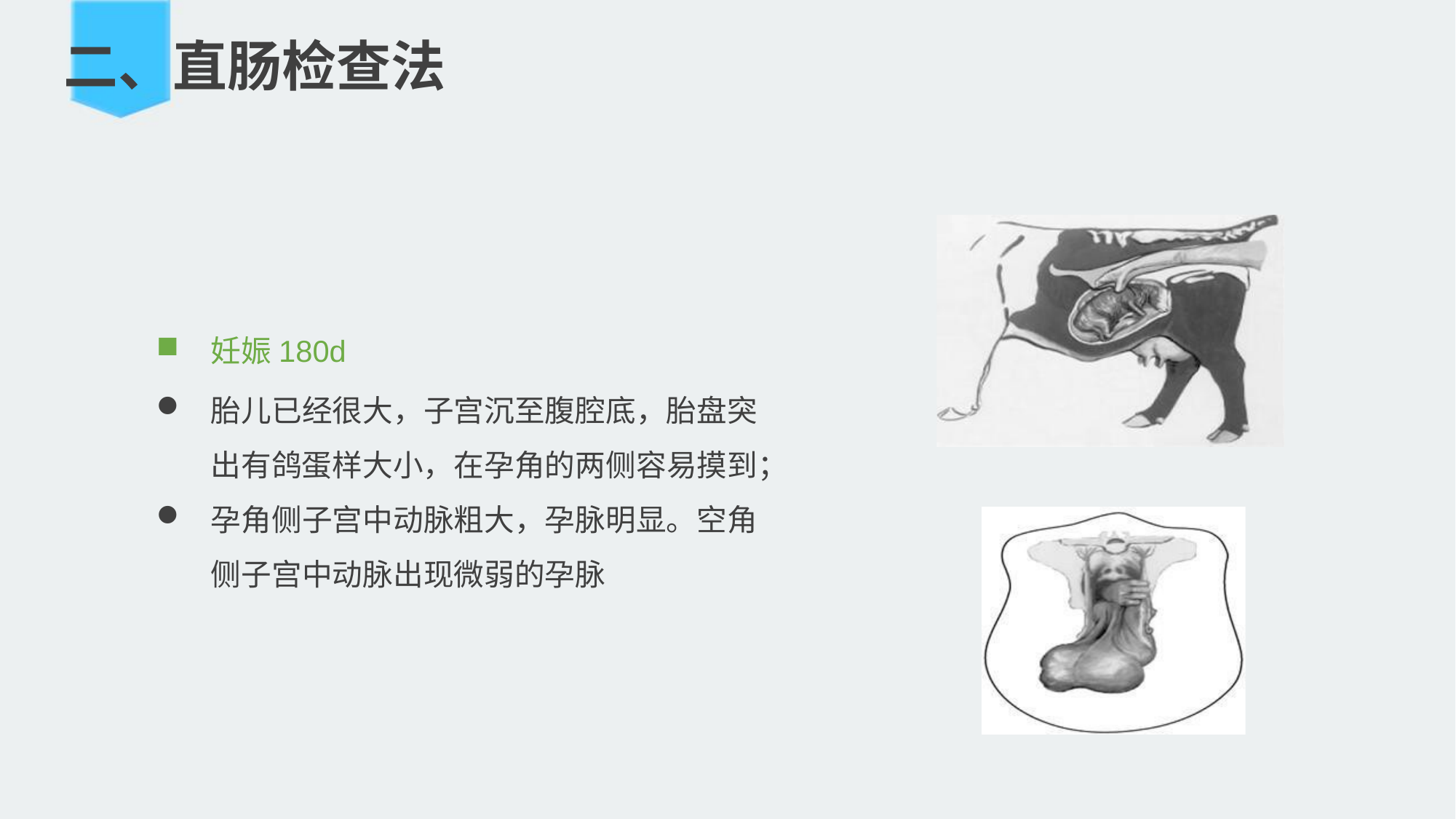

二、直肠检查法
#

妊娠180d
胎儿已经很大，子宫沉至腹腔底，胎盘突 出有鸽蛋样大小，在孕角的两侧容易摸到；
孕角侧子宫中动脉粗大，孕脉明显。空角 侧子宫中动脉出现微弱的孕脉